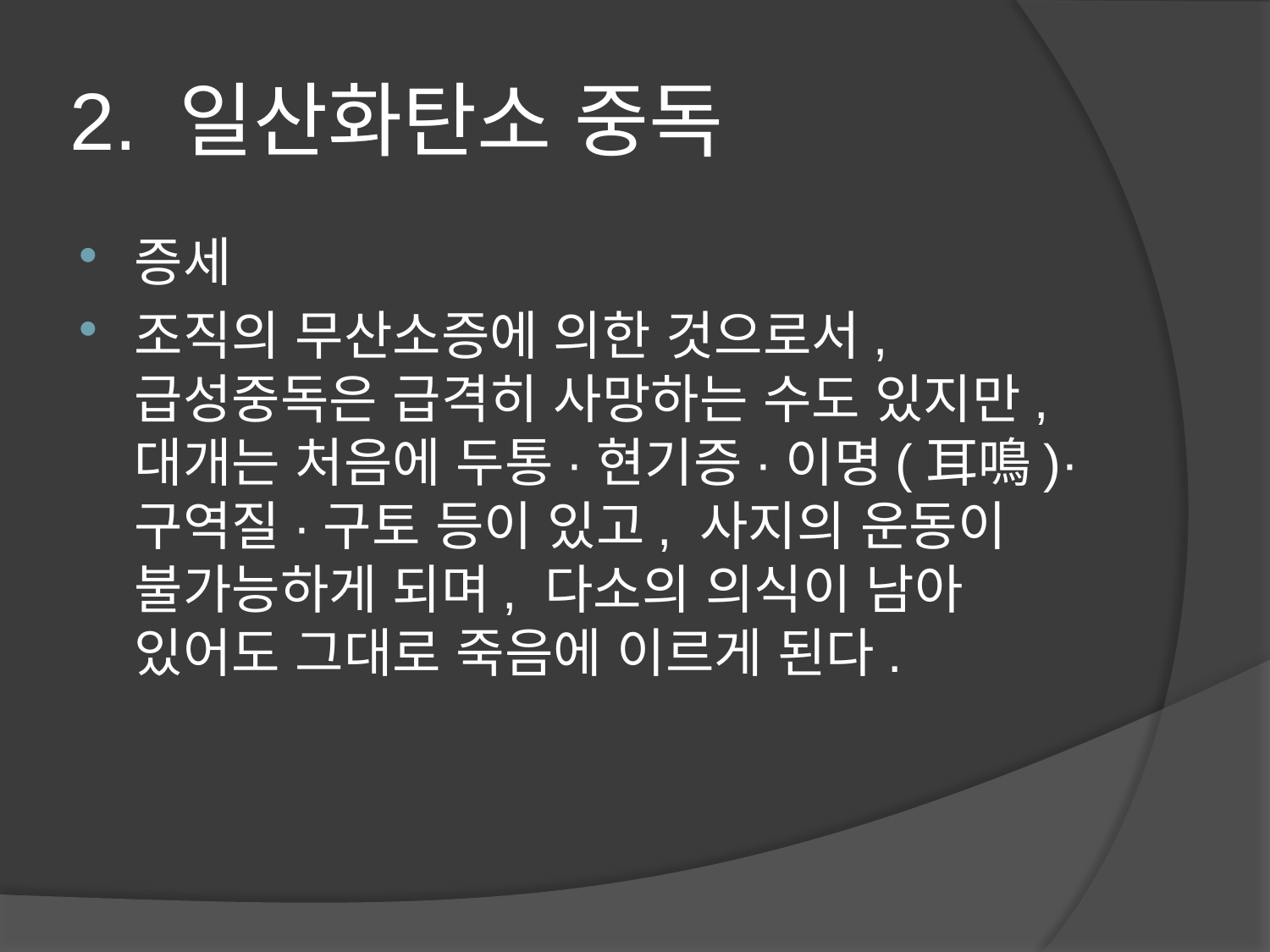

# 2. 일산화탄소 중독
증세
조직의 무산소증에 의한 것으로서, 급성중독은 급격히 사망하는 수도 있지만, 대개는 처음에 두통·현기증·이명(耳鳴)·구역질·구토 등이 있고, 사지의 운동이 불가능하게 되며, 다소의 의식이 남아 있어도 그대로 죽음에 이르게 된다.